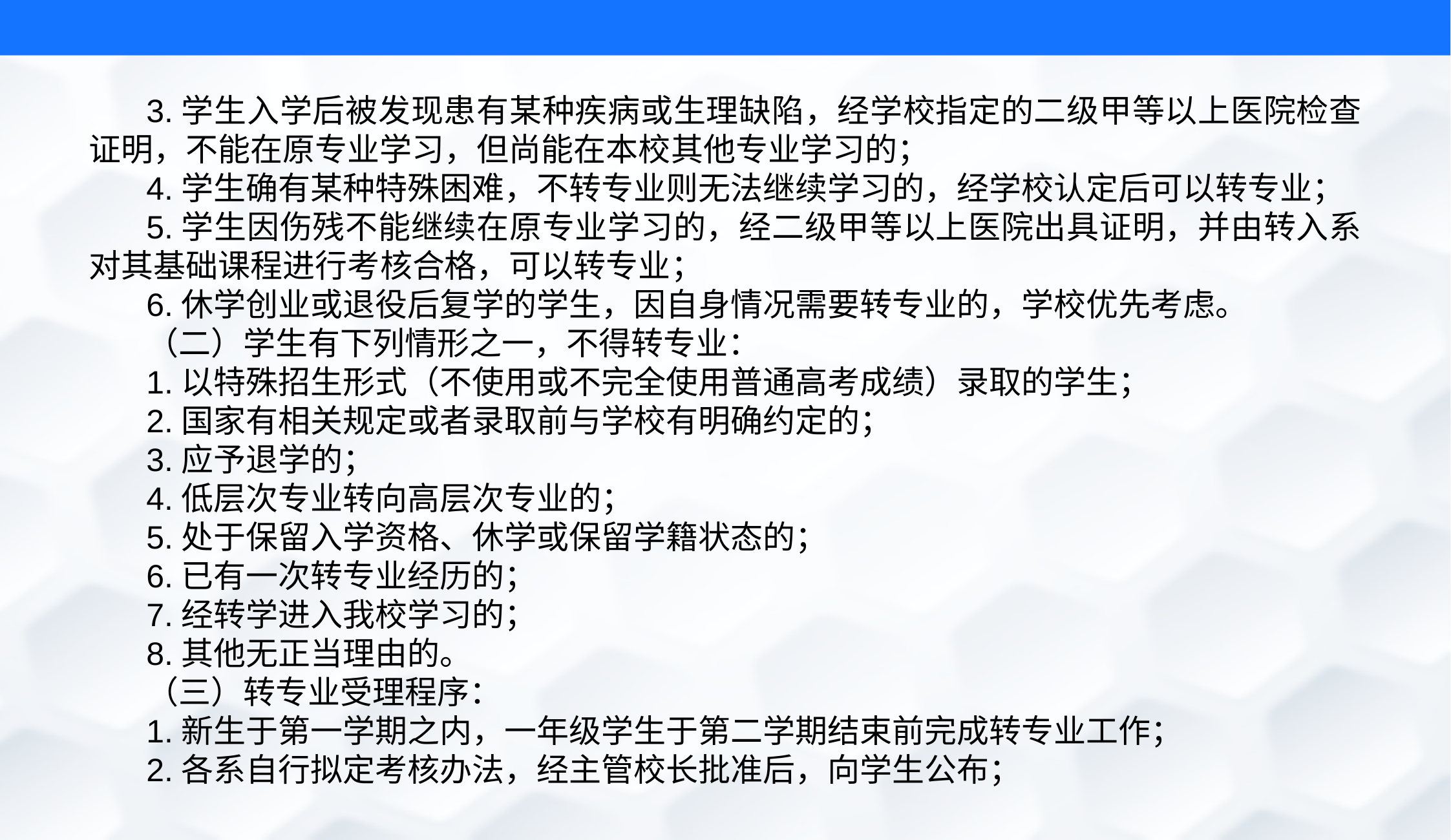

3.学生入学后被发现患有某种疾病或生理缺陷，经学校指定的二级甲等以上医院检查证明，不能在原专业学习，但尚能在本校其他专业学习的；
4.学生确有某种特殊困难，不转专业则无法继续学习的，经学校认定后可以转专业；
5.学生因伤残不能继续在原专业学习的，经二级甲等以上医院出具证明，并由转入系对其基础课程进行考核合格，可以转专业；
6.休学创业或退役后复学的学生，因自身情况需要转专业的，学校优先考虑。
（二）学生有下列情形之一，不得转专业：
1.以特殊招生形式（不使用或不完全使用普通高考成绩）录取的学生；
2.国家有相关规定或者录取前与学校有明确约定的；
3.应予退学的；
4.低层次专业转向高层次专业的；
5.处于保留入学资格、休学或保留学籍状态的；
6.已有一次转专业经历的；
7.经转学进入我校学习的；
8.其他无正当理由的。
（三）转专业受理程序：
1.新生于第一学期之内，一年级学生于第二学期结束前完成转专业工作；
2.各系自行拟定考核办法，经主管校长批准后，向学生公布；